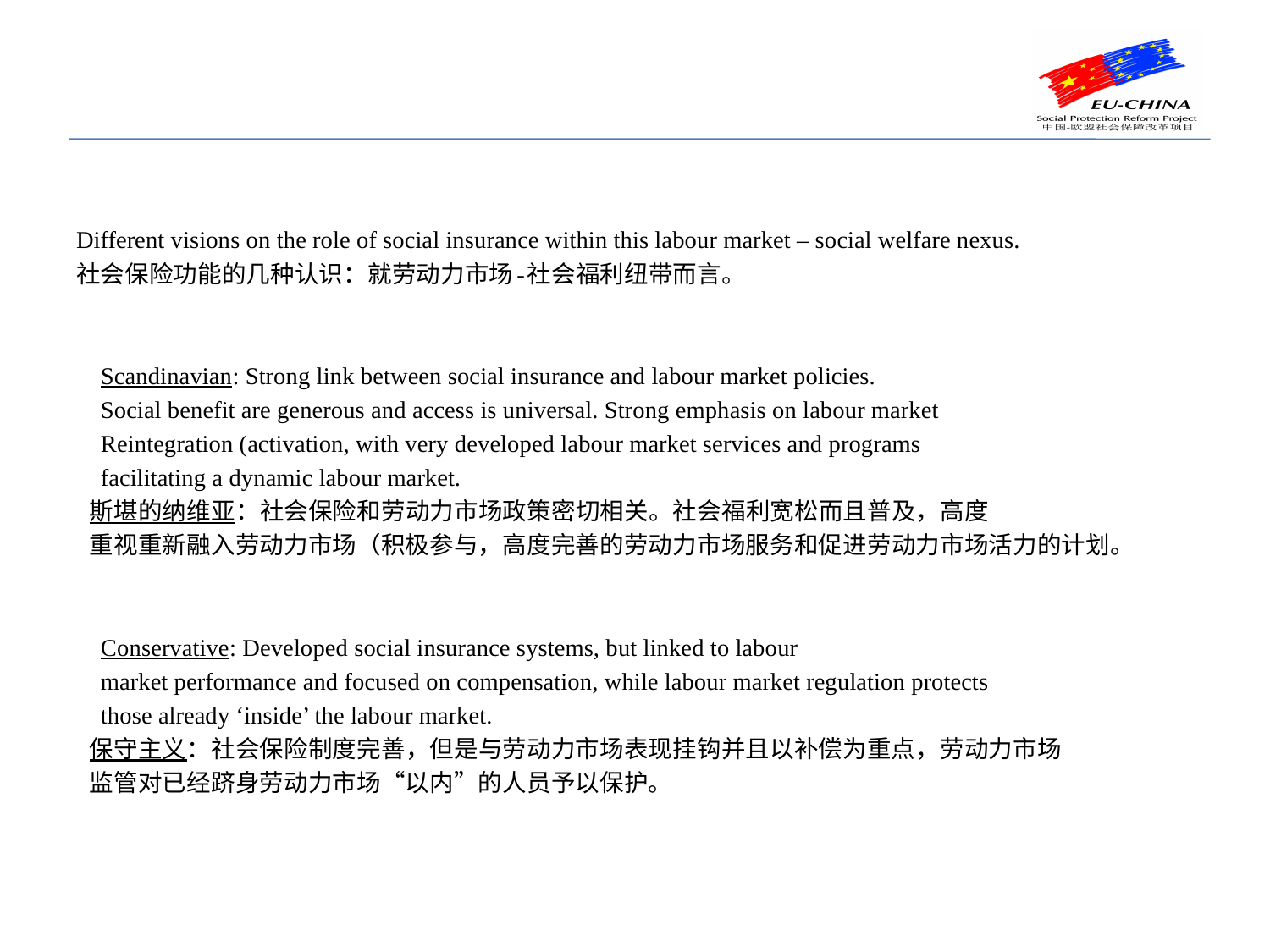

#
Different visions on the role of social insurance within this labour market – social welfare nexus.
社会保险功能的几种认识：就劳动力市场-社会福利纽带而言。

    Scandinavian: Strong link between social insurance and labour market policies.
    Social benefit are generous and access is universal. Strong emphasis on labour market
    Reintegration (activation, with very developed labour market services and programs
    facilitating a dynamic labour market.
  斯堪的纳维亚：社会保险和劳动力市场政策密切相关。社会福利宽松而且普及，高度
  重视重新融入劳动力市场（积极参与，高度完善的劳动力市场服务和促进劳动力市场活力的计划。

    Conservative: Developed social insurance systems, but linked to labour
    market performance and focused on compensation, while labour market regulation protects
    those already ‘inside’ the labour market.
  保守主义：社会保险制度完善，但是与劳动力市场表现挂钩并且以补偿为重点，劳动力市场
  监管对已经跻身劳动力市场“以内”的人员予以保护。